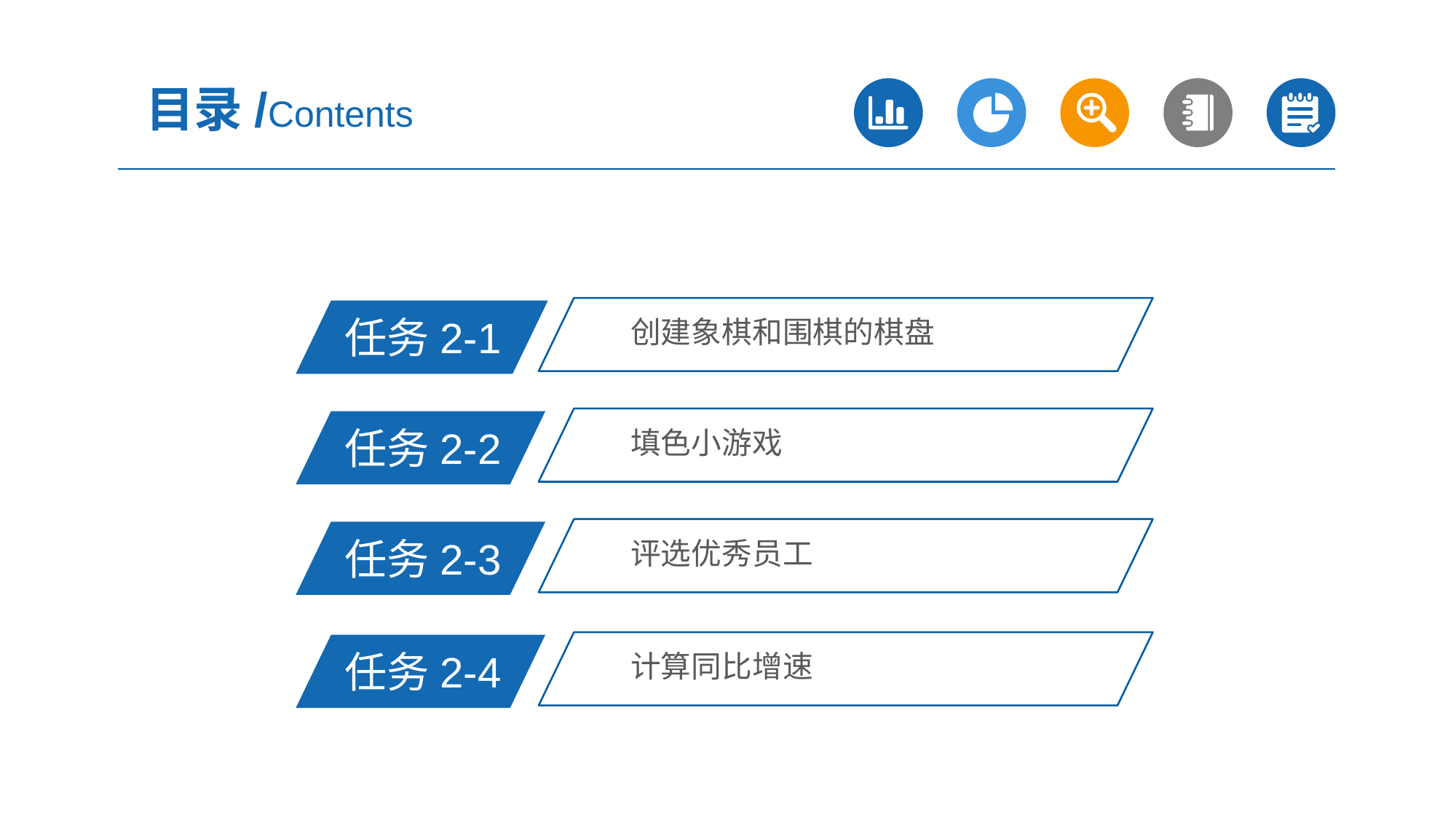

目录/Contents

创建象棋和围棋的棋盘

任务2-1

填色小游戏

任务2-2

评选优秀员工

任务2-3

计算同比增速

任务2-4